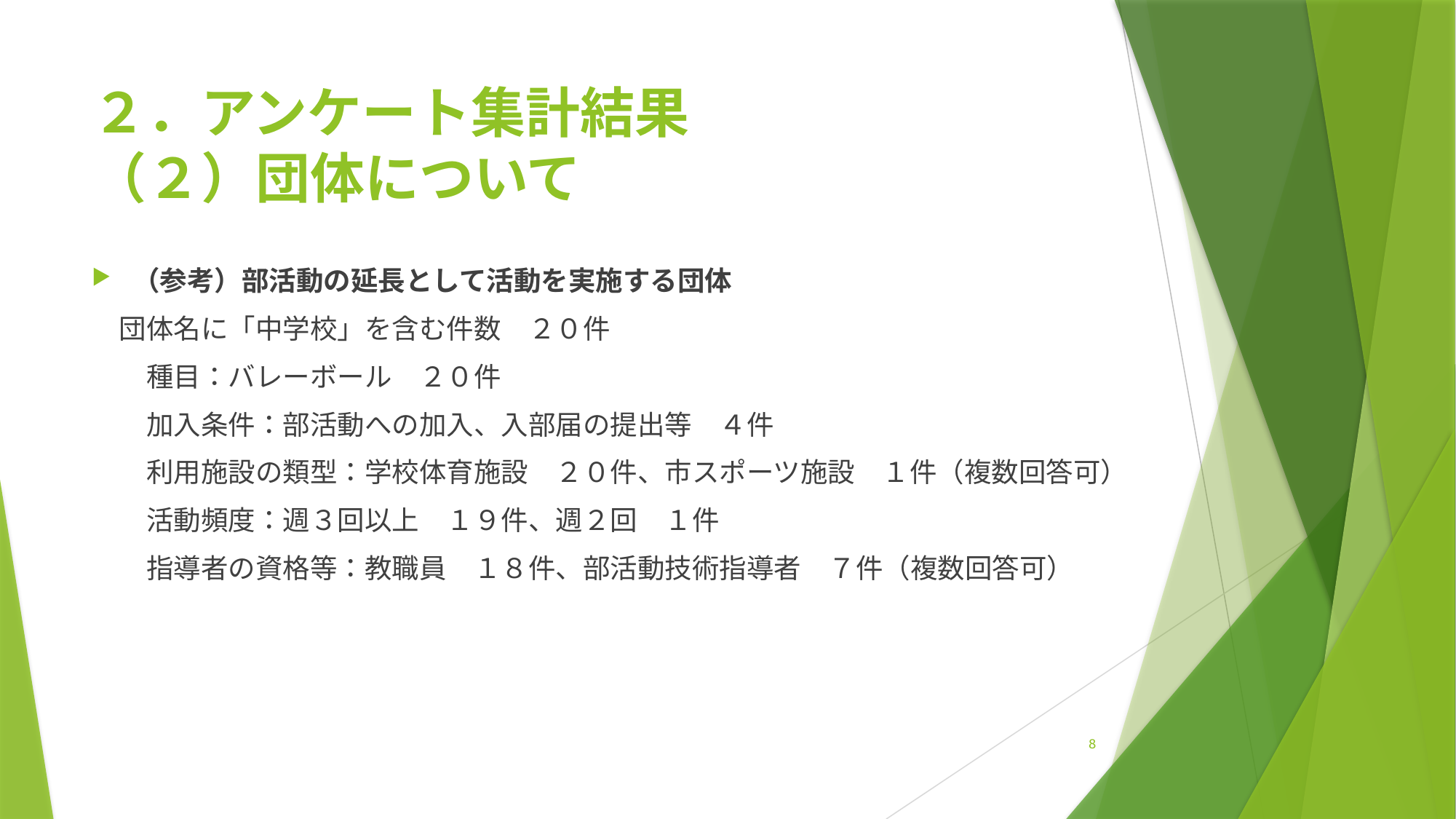

# ２．アンケート集計結果 （２）団体について
（参考）部活動の延長として活動を実施する団体
　団体名に「中学校」を含む件数　２０件
　　種目：バレーボール　２０件
　　加入条件：部活動への加入、入部届の提出等　４件
　　利用施設の類型：学校体育施設　２０件、市スポーツ施設　１件（複数回答可）
　　活動頻度：週３回以上　１９件、週２回　１件
　　指導者の資格等：教職員　１８件、部活動技術指導者　７件（複数回答可）
8